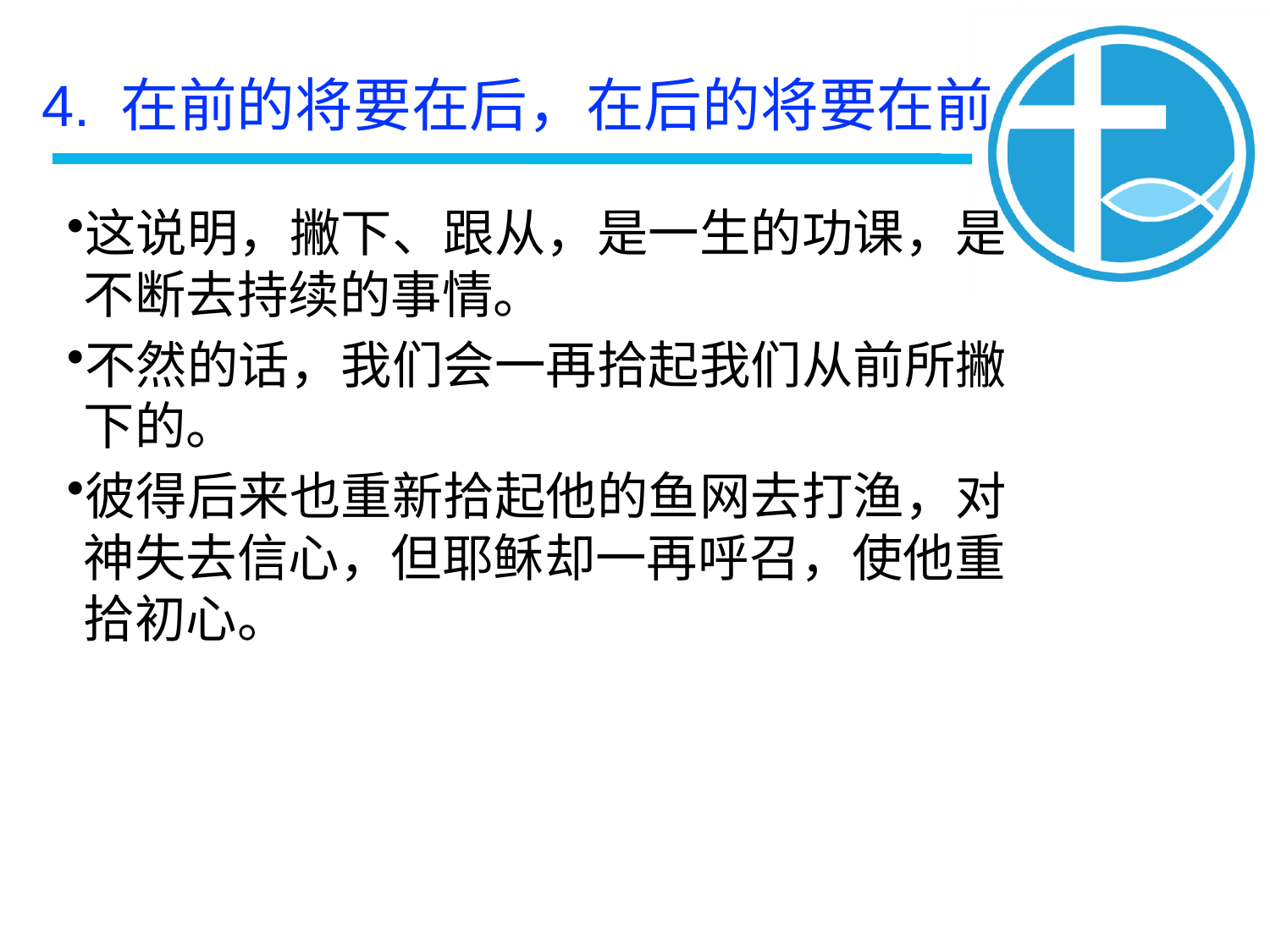

4. 在前的将要在后，在后的将要在前
这说明，撇下、跟从，是一生的功课，是不断去持续的事情。
不然的话，我们会一再拾起我们从前所撇下的。
彼得后来也重新拾起他的鱼网去打渔，对神失去信心，但耶稣却一再呼召，使他重拾初心。